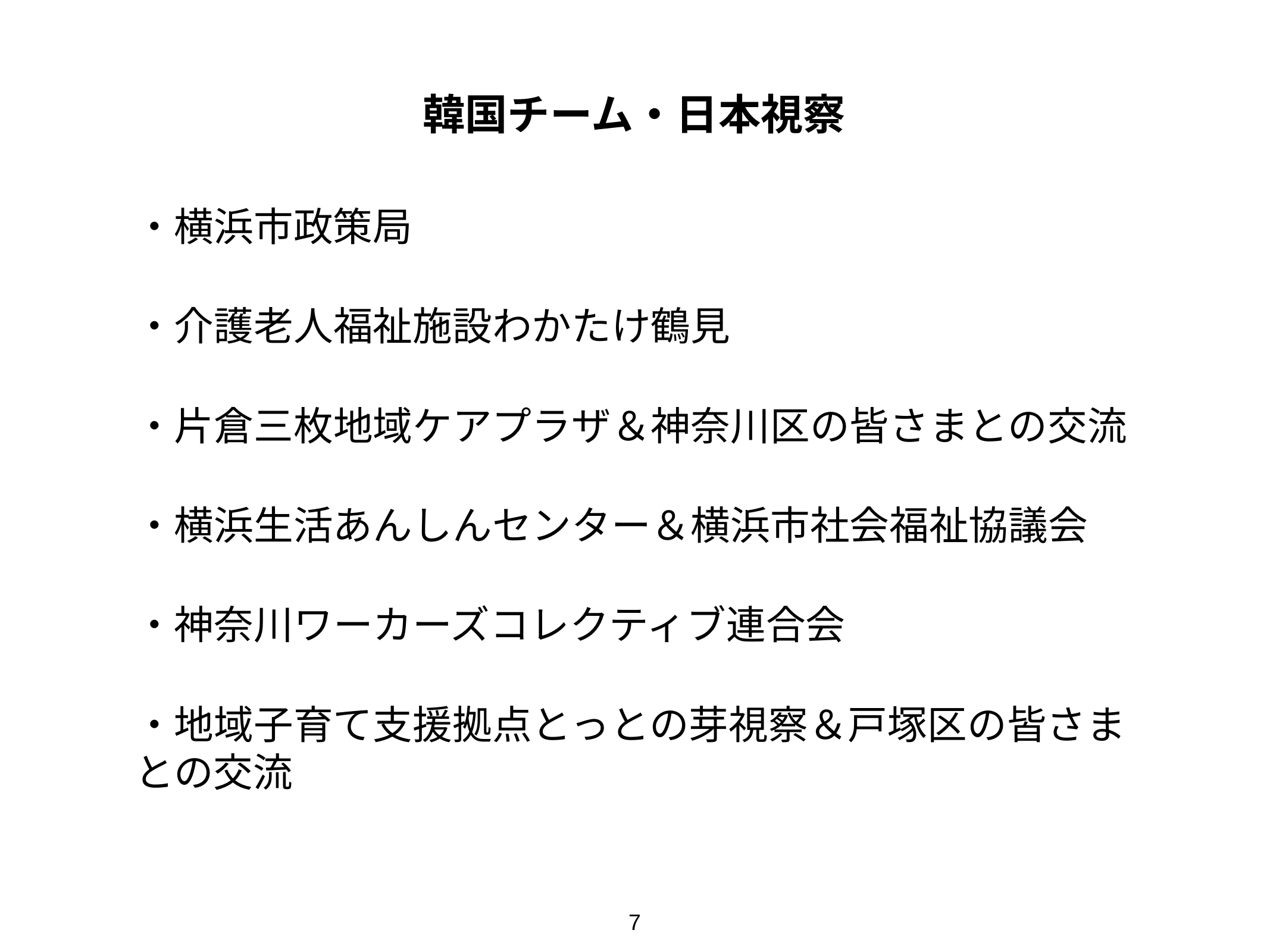

韓国チーム・日本視察
・横浜市政策局
・介護老人福祉施設わかたけ鶴見
・片倉三枚地域ケアプラザ＆神奈川区の皆さまとの交流
・横浜生活あんしんセンター＆横浜市社会福祉協議会
・神奈川ワーカーズコレクティブ連合会
・地域子育て支援拠点とっとの芽視察＆戸塚区の皆さまとの交流

7